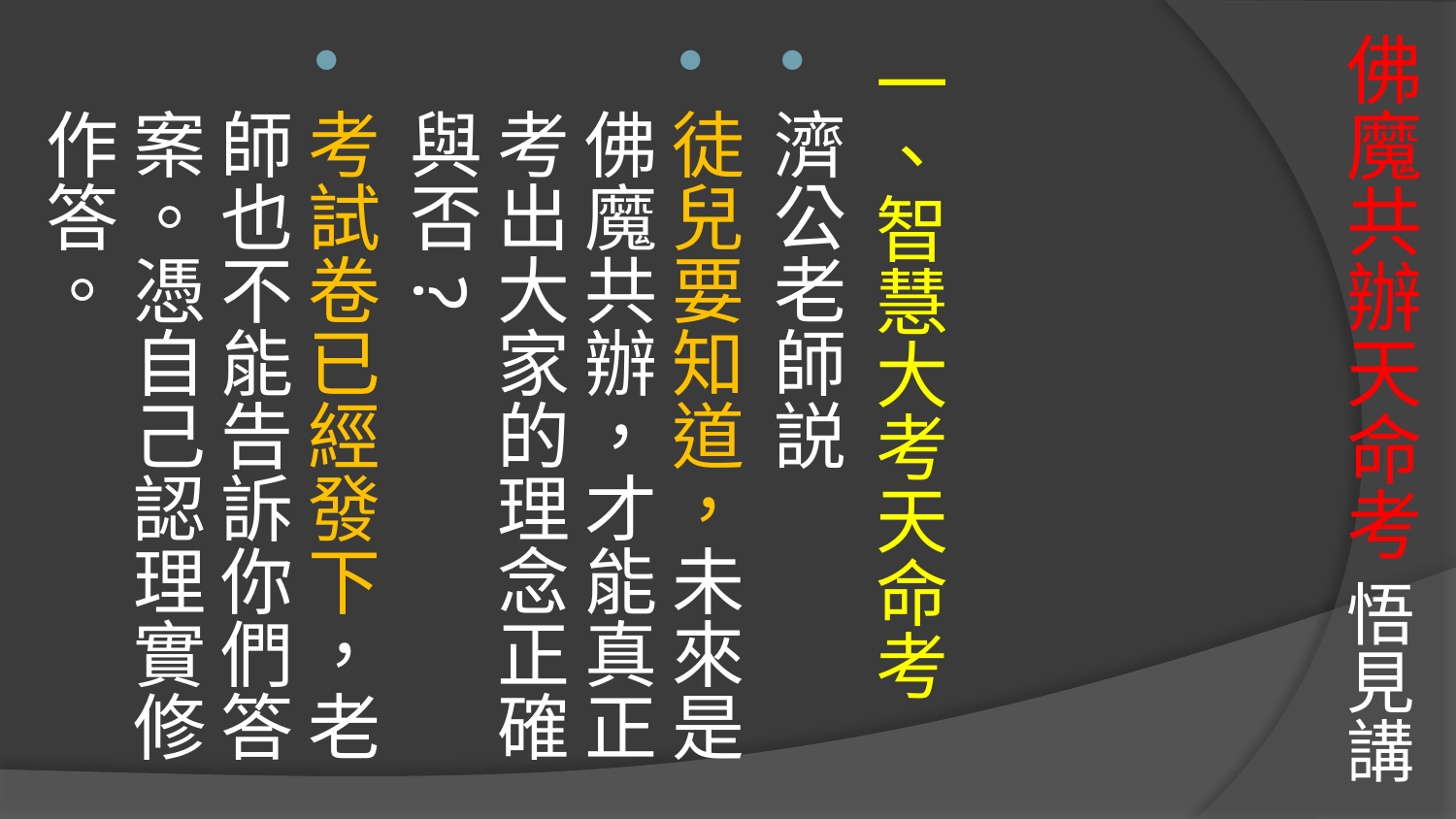

# 佛魔共辦天命考 悟見講
一、智慧大考天命考
濟公老師説
徒兒要知道，未來是佛魔共辦，才能真正考出大家的理念正確與否?
考試卷已經發下，老師也不能告訴你們答案。憑自己認理實修作答。